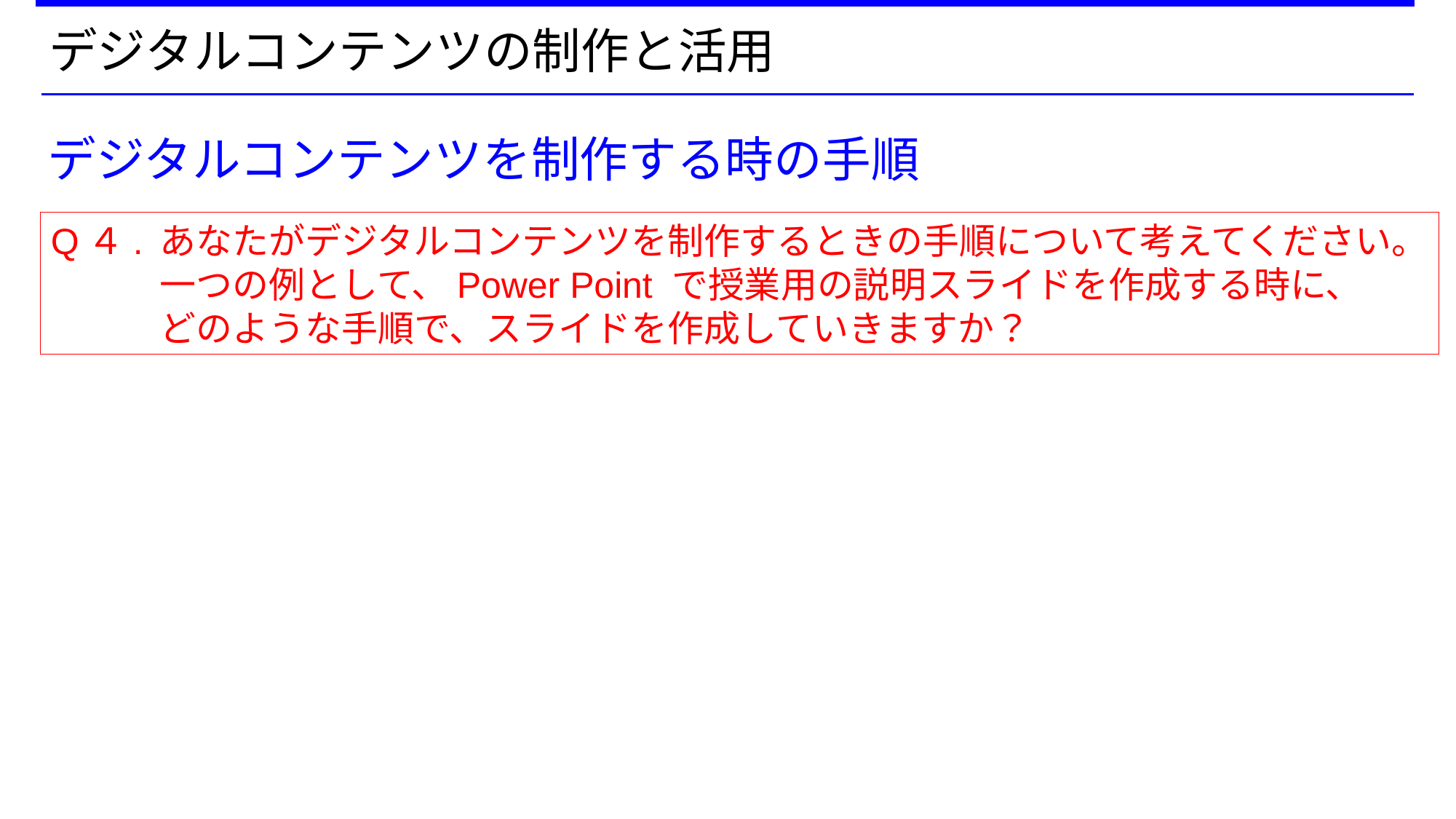

デジタルコンテンツの制作と活用
デジタルコンテンツを制作する時の手順
Q４. 	あなたがデジタルコンテンツを制作するときの手順について考えてください。
	一つの例として、Power Point で授業用の説明スライドを作成する時に、
	どのような手順で、スライドを作成していきますか？